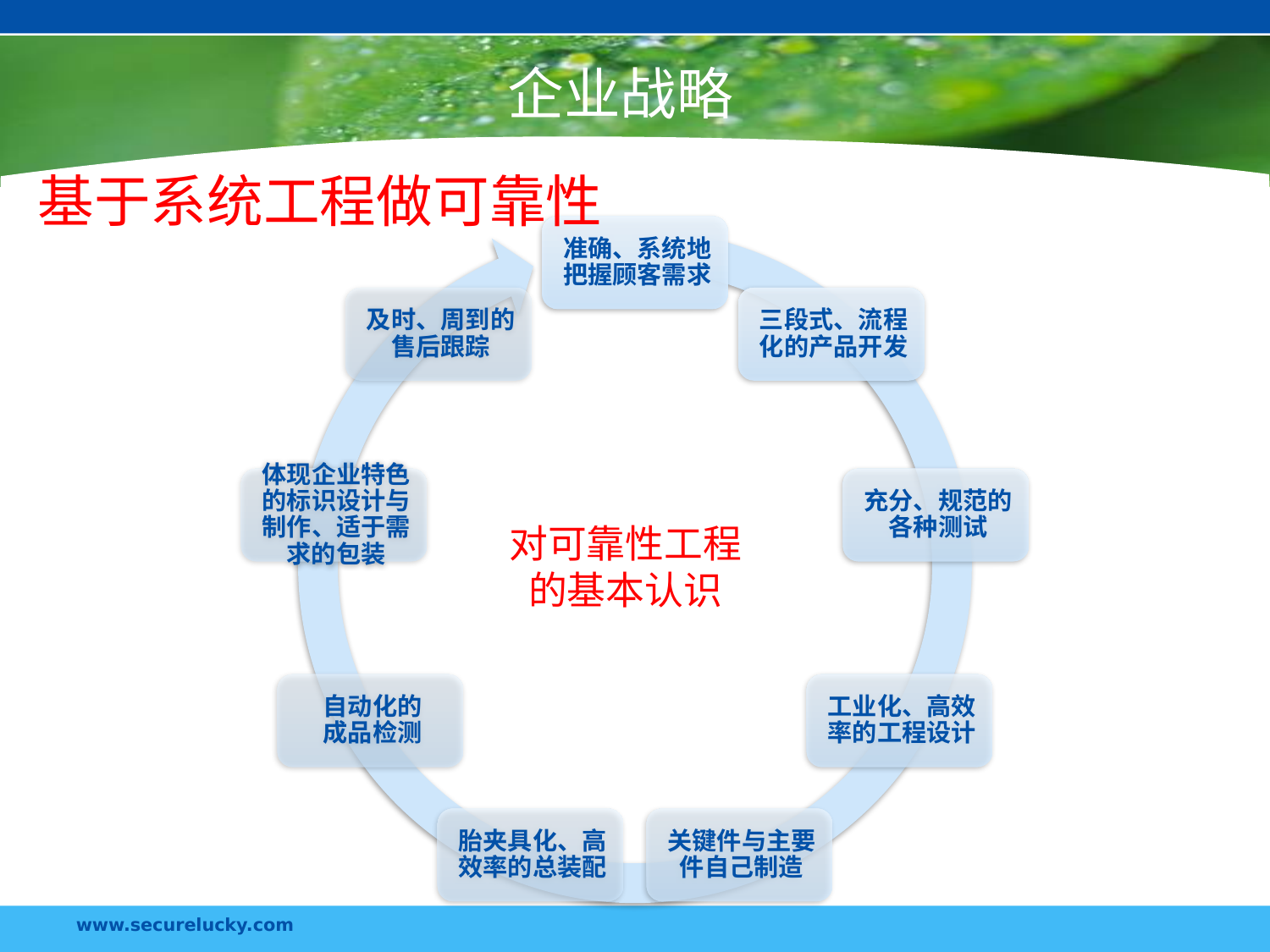

企业战略
基于系统工程做可靠性
准确、系统地把握顾客需求
三段式、流程化的产品开发
充分、规范的各种测试
工业化、高效率的工程设计
关键件与主要件自己制造
胎夹具化、高效率的总装配
自动化的
成品检测
体现企业特色的标识设计与制作、适于需求的包装
及时、周到的售后跟踪
对可靠性工程
的基本认识
www.securelucky.com